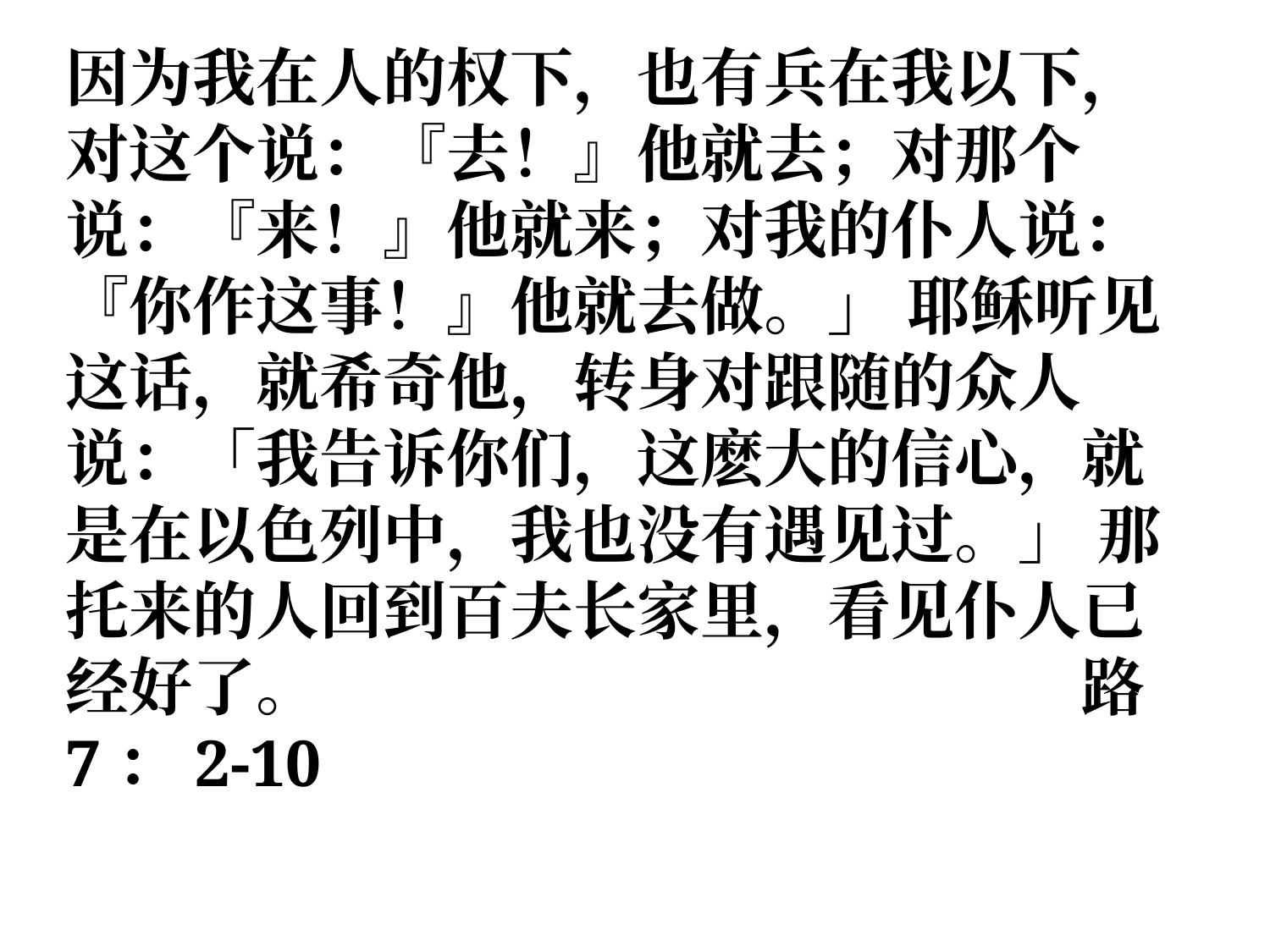

因为我在人的权下，也有兵在我以下，对这个说：『去！』他就去；对那个说：『来！』他就来；对我的仆人说：『你作这事！』他就去做。」 耶稣听见这话，就希奇他，转身对跟随的众人说：「我告诉你们，这麽大的信心，就是在以色列中，我也没有遇见过。」 那托来的人回到百夫长家里，看见仆人已经好了。						路 7：2-10